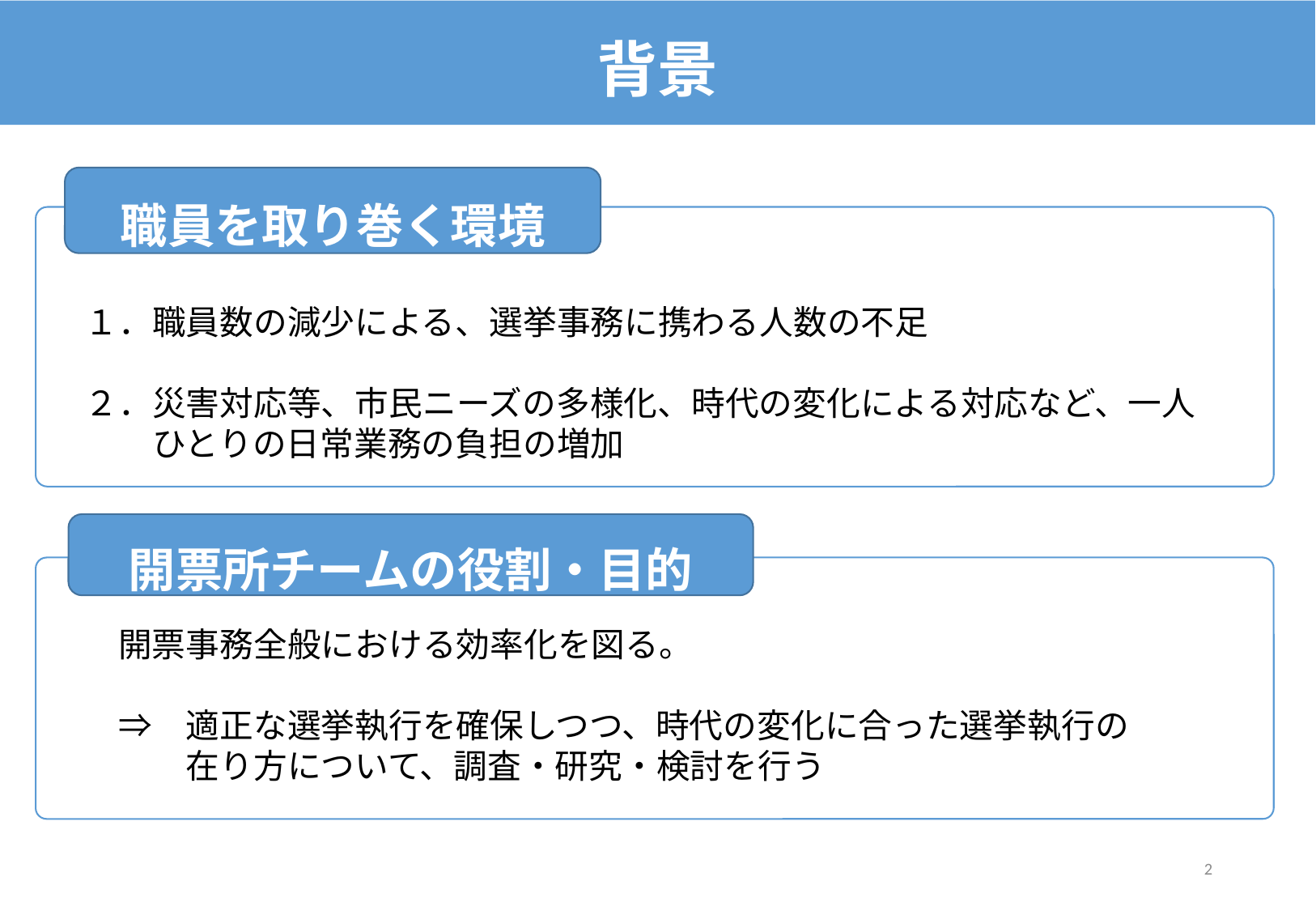

#
背景
職員を取り巻く環境

　１．職員数の減少による、選挙事務に携わる人数の不足

　２．災害対応等、市民ニーズの多様化、時代の変化による対応など、一人
　　　ひとりの日常業務の負担の増加

開票所チームの役割・目的

　　開票事務全般における効率化を図る。

　　⇒　適正な選挙執行を確保しつつ、時代の変化に合った選挙執行の
　　　　在り方について、調査・研究・検討を行う

2